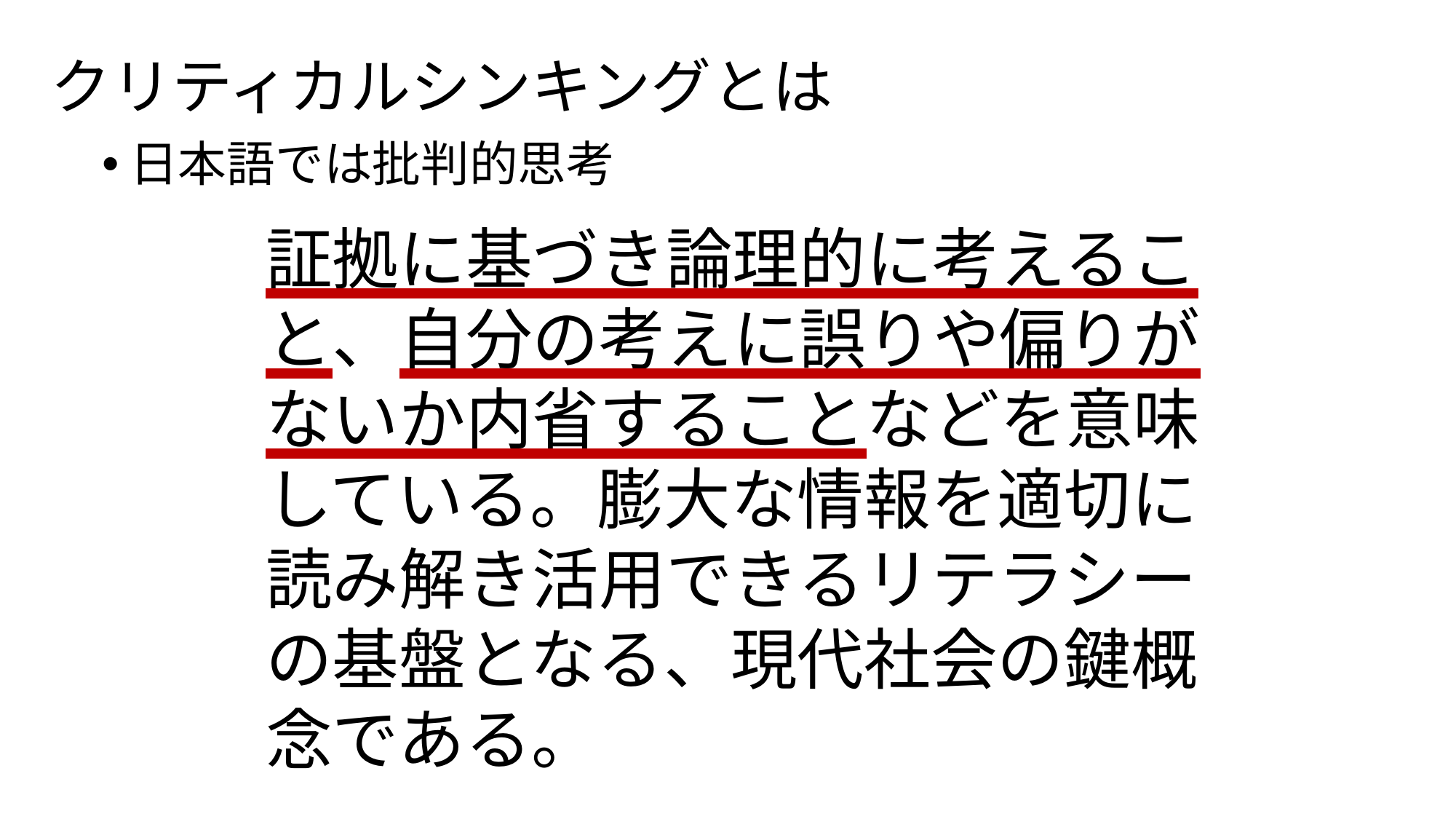

# クリティカルシンキングとは
日本語では批判的思考
証拠に基づき論理的に考えること、自分の考えに誤りや偏りがないか内省することなどを意味している。膨大な情報を適切に読み解き活用できるリテラシーの基盤となる、現代社会の鍵概念である。